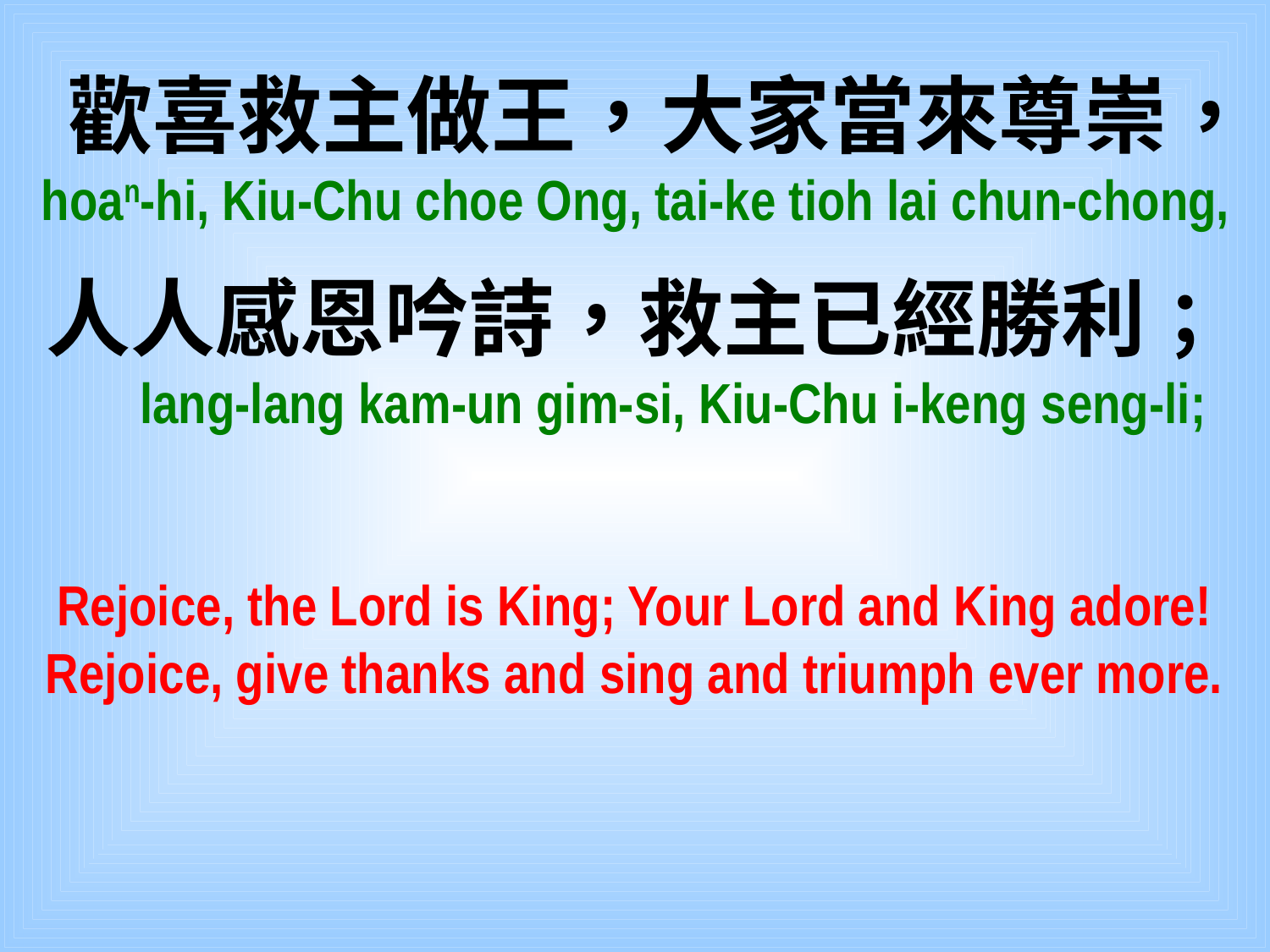

歡喜救主做王，大家當來尊崇，
  hoan-hi, Kiu-Chu choe Ong, tai-ke tioh lai chun-chong,

人人感恩吟詩，救主已經勝利；
      lang-lang kam-un gim-si, Kiu-Chu i-keng seng-li;

Rejoice, the Lord is King; Your Lord and King adore!
Rejoice, give thanks and sing and triumph ever more.